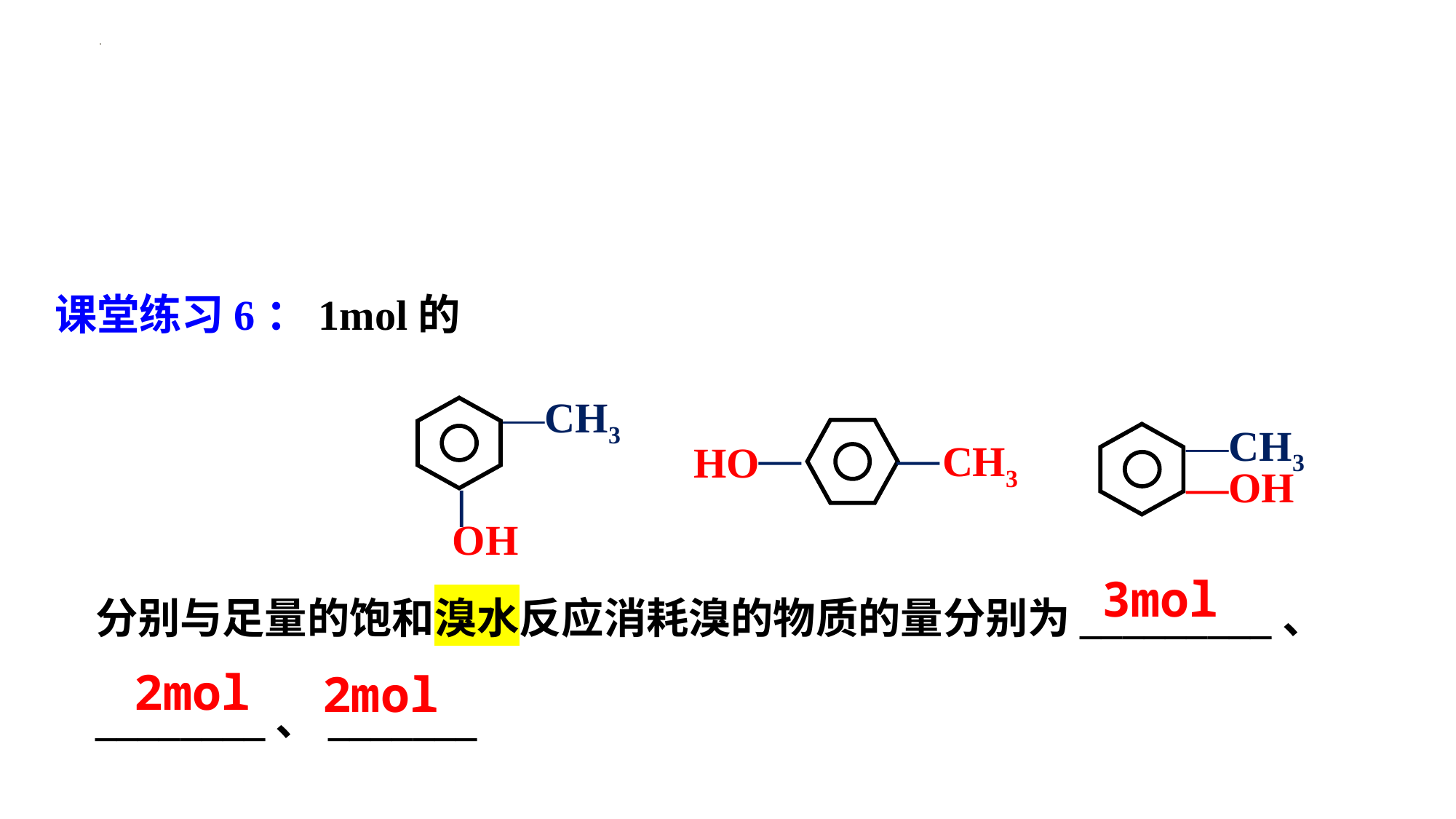

课堂练习6：1mol的
—CH3

OH

—CH3
—OH

—

—
CH3
HO
分别与足量的饱和溴水反应消耗溴的物质的量分别为_________、

________、_______
3mol
2mol
2mol